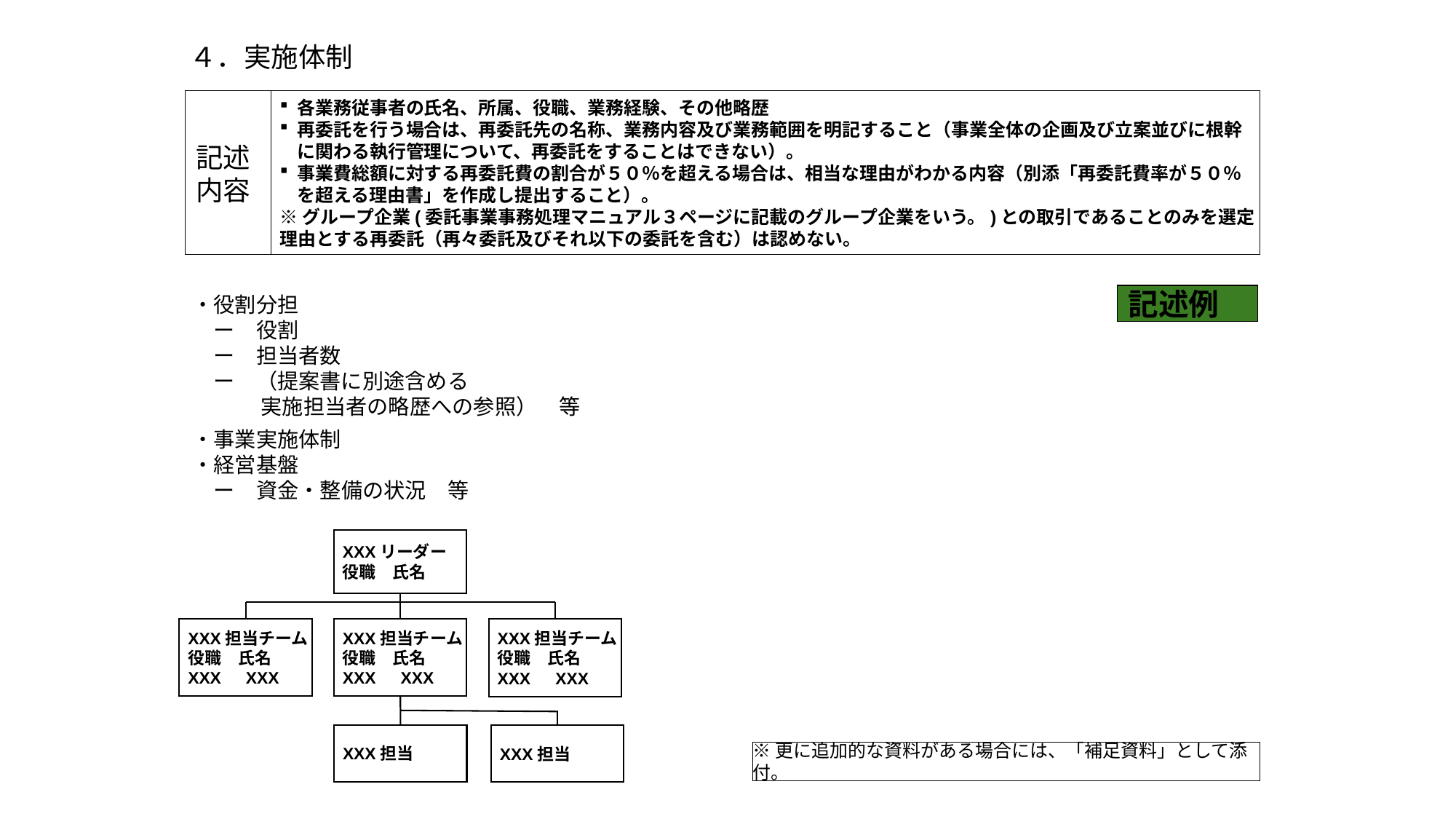

# ４．実施体制
各業務従事者の氏名、所属、役職、業務経験、その他略歴
再委託を行う場合は、再委託先の名称、業務内容及び業務範囲を明記すること（事業全体の企画及び立案並びに根幹に関わる執行管理について、再委託をすることはできない）。
事業費総額に対する再委託費の割合が５０％を超える場合は、相当な理由がわかる内容（別添「再委託費率が５０％を超える理由書」を作成し提出すること）。
※グループ企業(委託事業事務処理マニュアル３ページに記載のグループ企業をいう。)との取引であることのみを選定理由とする再委託（再々委託及びそれ以下の委託を含む）は認めない。
記述内容
記述例
・役割分担
　ー　役割
　ー　担当者数
　ー　（提案書に別途含める
　　　 実施担当者の略歴への参照）　等
・事業実施体制
・経営基盤
　ー　資金・整備の状況　等
XXXリーダー
役職　氏名
XXX担当チーム
役職　氏名
XXX　XXX
XXX担当チーム
役職　氏名
XXX　XXX
XXX担当チーム
役職　氏名
XXX　XXX
XXX担当
XXX担当
※更に追加的な資料がある場合には、「補足資料」として添付。